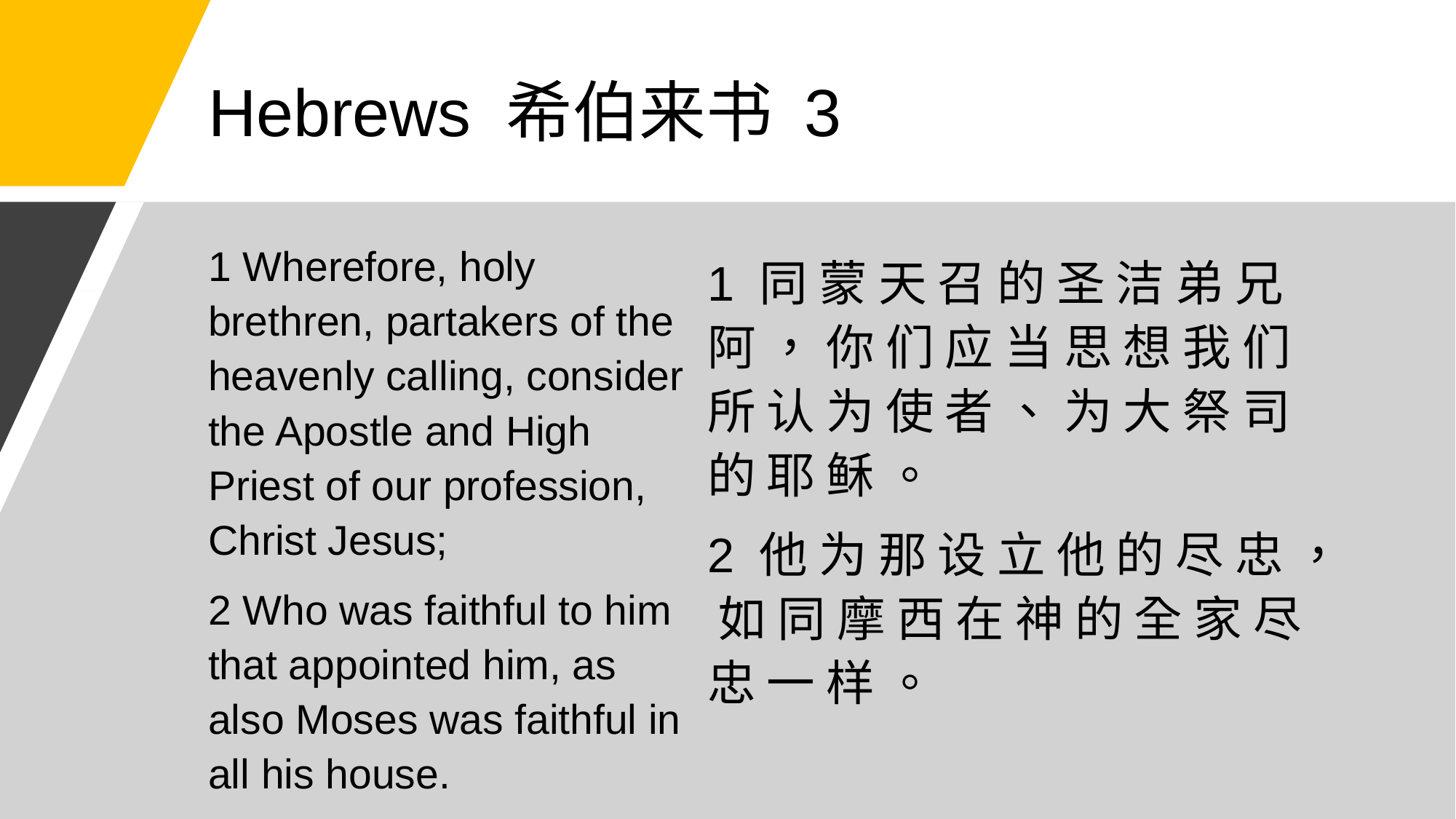

# Hebrews 希伯来书 3

1 Wherefore, holy brethren, partakers of the heavenly calling, consider the Apostle and High Priest of our profession, Christ Jesus;
2 Who was faithful to him that appointed him, as also Moses was faithful in all his house.
1 同 蒙 天 召 的 圣 洁 弟 兄 阿 ， 你 们 应 当 思 想 我 们 所 认 为 使 者 、 为 大 祭 司 的 耶 稣 。
2 他 为 那 设 立 他 的 尽 忠 ， 如 同 摩 西 在 神 的 全 家 尽 忠 一 样 。